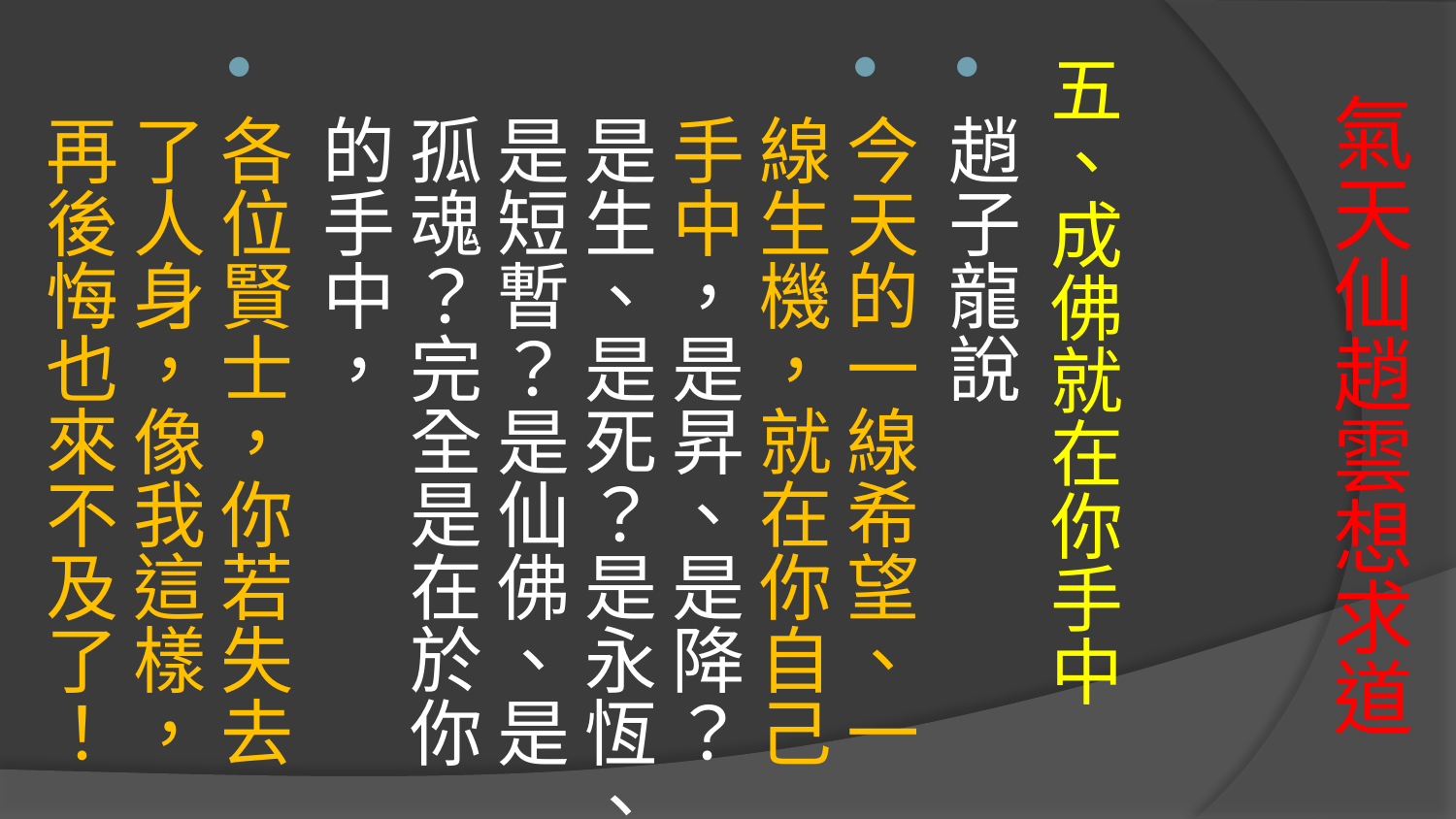

五、成佛就在你手中
趙子龍說
今天的一線希望、一線生機，就在你自己手中，是昇、是降？是生、是死？是永恆、是短暫？是仙佛、是孤魂？完全是在於你的手中，
各位賢士，你若失去了人身，像我這樣，再後悔也來不及了！
# 氣天仙趙雲想求道